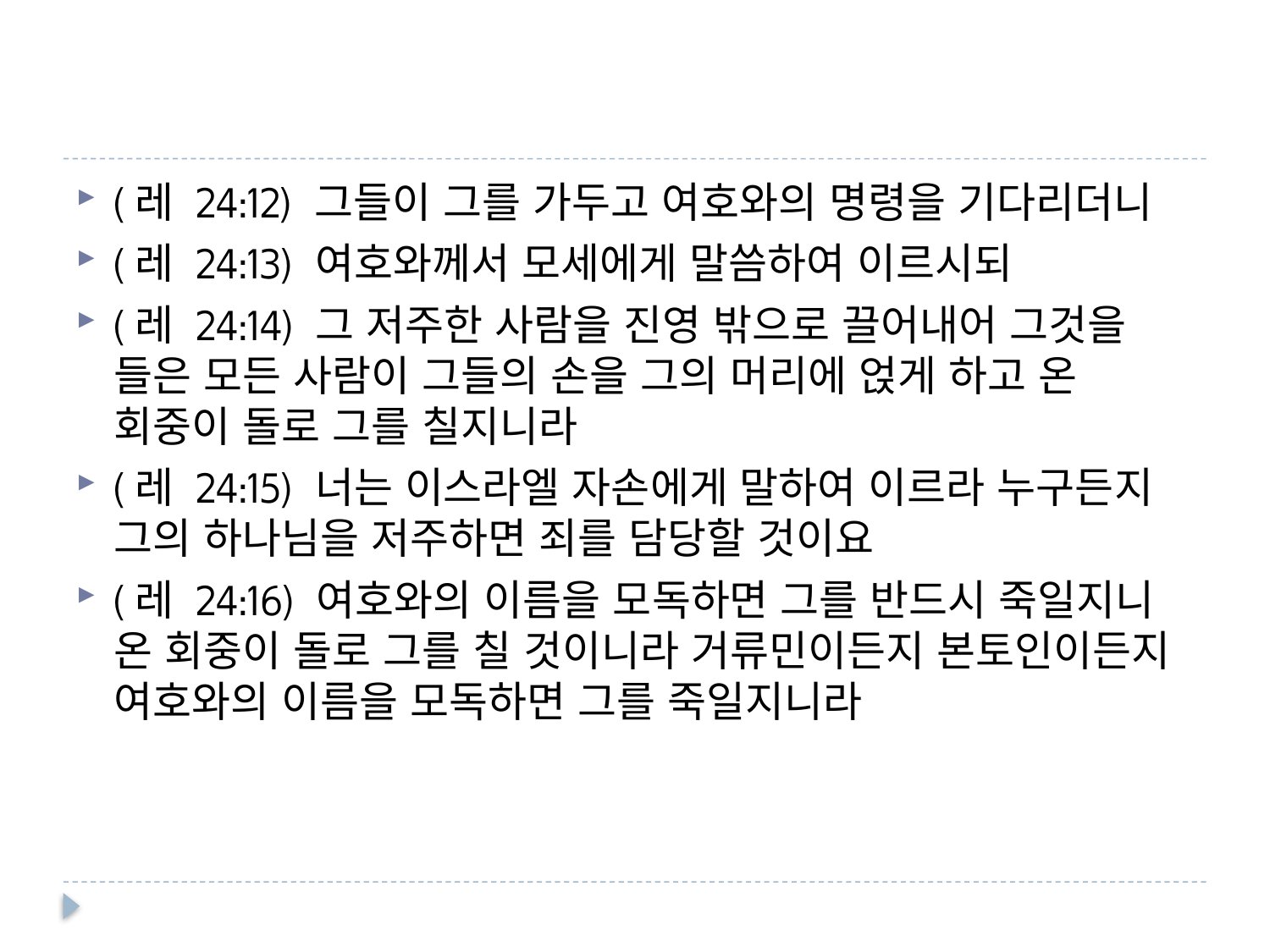

#
(레 24:12) 그들이 그를 가두고 여호와의 명령을 기다리더니
(레 24:13) 여호와께서 모세에게 말씀하여 이르시되
(레 24:14) 그 저주한 사람을 진영 밖으로 끌어내어 그것을 들은 모든 사람이 그들의 손을 그의 머리에 얹게 하고 온 회중이 돌로 그를 칠지니라
(레 24:15) 너는 이스라엘 자손에게 말하여 이르라 누구든지 그의 하나님을 저주하면 죄를 담당할 것이요
(레 24:16) 여호와의 이름을 모독하면 그를 반드시 죽일지니 온 회중이 돌로 그를 칠 것이니라 거류민이든지 본토인이든지 여호와의 이름을 모독하면 그를 죽일지니라